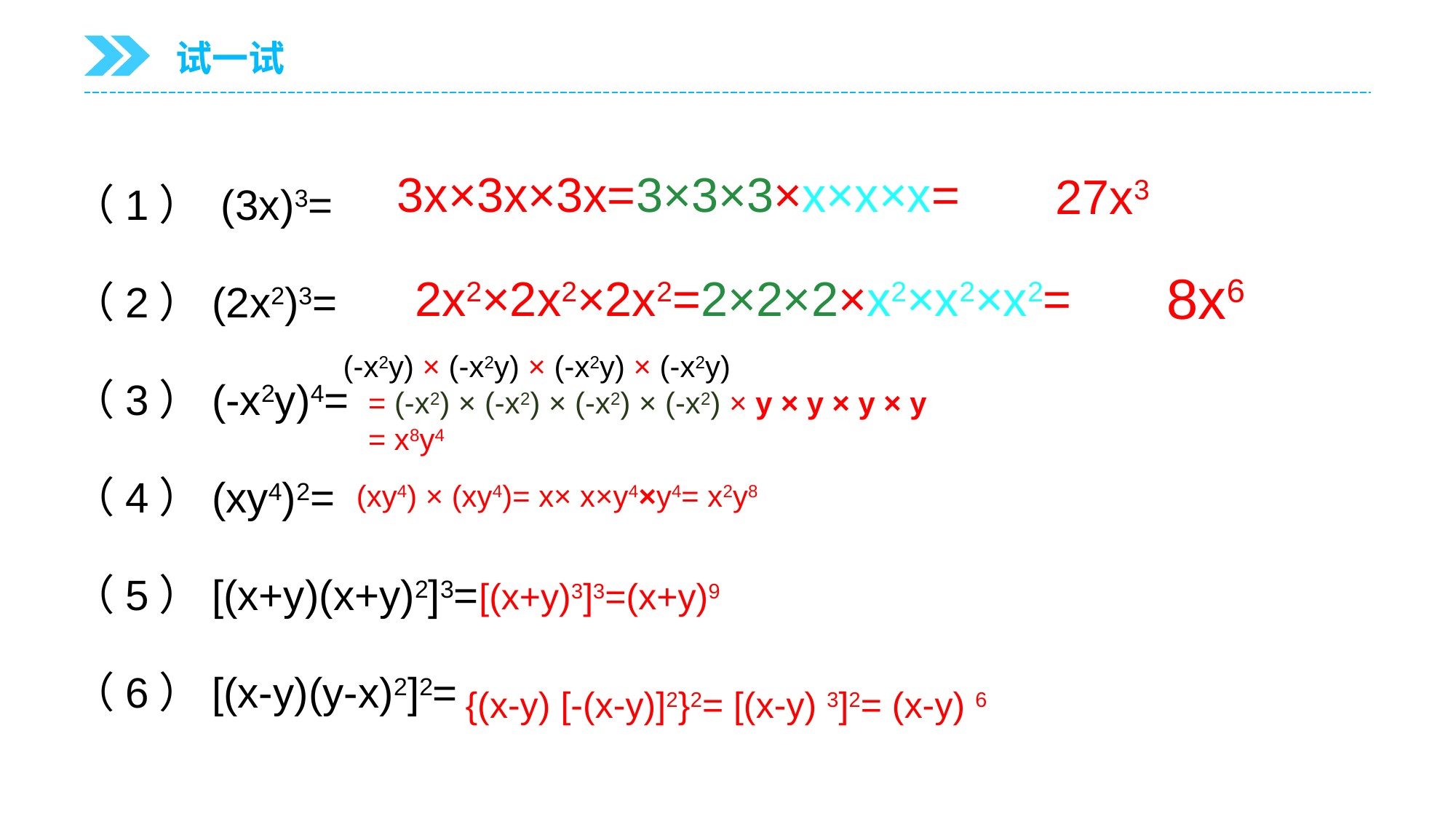

试一试
（1） (3x)3=
（2）(2x2)3=
（3）(-x2y)4=
（4）(xy4)2=
（5）[(x+y)(x+y)2]3=
（6）[(x-y)(y-x)2]2=
3x×3x×3x=3×3×3×x×x×x=
27x3
8x6
2x2×2x2×2x2=2×2×2×x2×x2×x2=
(-x2y) × (-x2y) × (-x2y) × (-x2y)
   = (-x2) × (-x2) × (-x2) × (-x2) × y × y × y × y
   = x8y4
(xy4) × (xy4)= x× x×y4×y4= x2y8
[(x+y)3]3=(x+y)9
{(x-y) [-(x-y)]2}2= [(x-y) 3]2= (x-y) 6